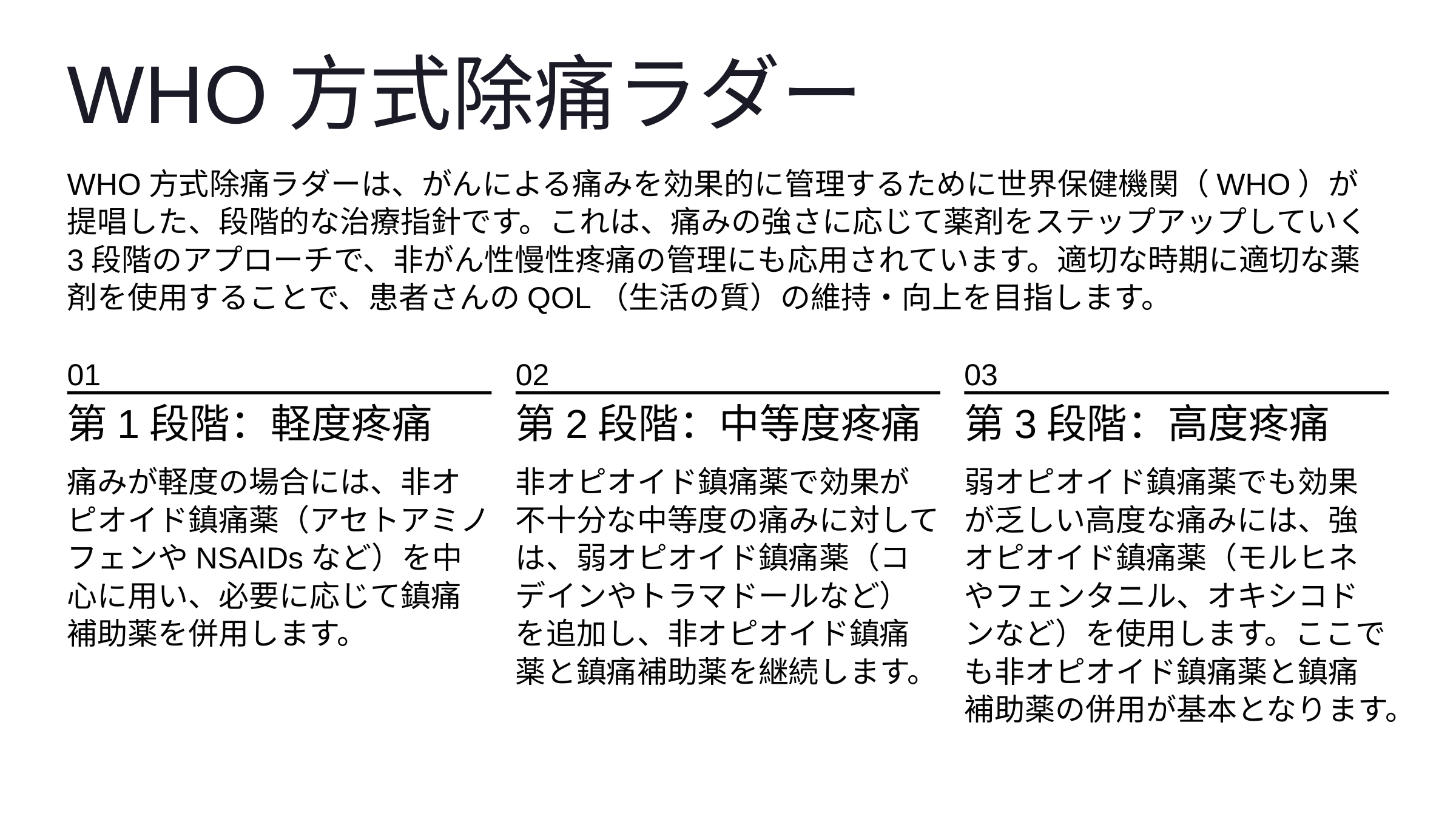

WHO方式除痛ラダー
WHO方式除痛ラダーは、がんによる痛みを効果的に管理するために世界保健機関（WHO）が提唱した、段階的な治療指針です。これは、痛みの強さに応じて薬剤をステップアップしていく3段階のアプローチで、非がん性慢性疼痛の管理にも応用されています。適切な時期に適切な薬剤を使用することで、患者さんのQOL（生活の質）の維持・向上を目指します。
01
02
03

第1段階：軽度疼痛
第2段階：中等度疼痛
第3段階：高度疼痛
痛みが軽度の場合には、非オピオイド鎮痛薬（アセトアミノフェンやNSAIDsなど）を中心に用い、必要に応じて鎮痛補助薬を併用します。
非オピオイド鎮痛薬で効果が不十分な中等度の痛みに対しては、弱オピオイド鎮痛薬（コデインやトラマドールなど）を追加し、非オピオイド鎮痛薬と鎮痛補助薬を継続します。
弱オピオイド鎮痛薬でも効果が乏しい高度な痛みには、強オピオイド鎮痛薬（モルヒネやフェンタニル、オキシコドンなど）を使用します。ここでも非オピオイド鎮痛薬と鎮痛補助薬の併用が基本となります。